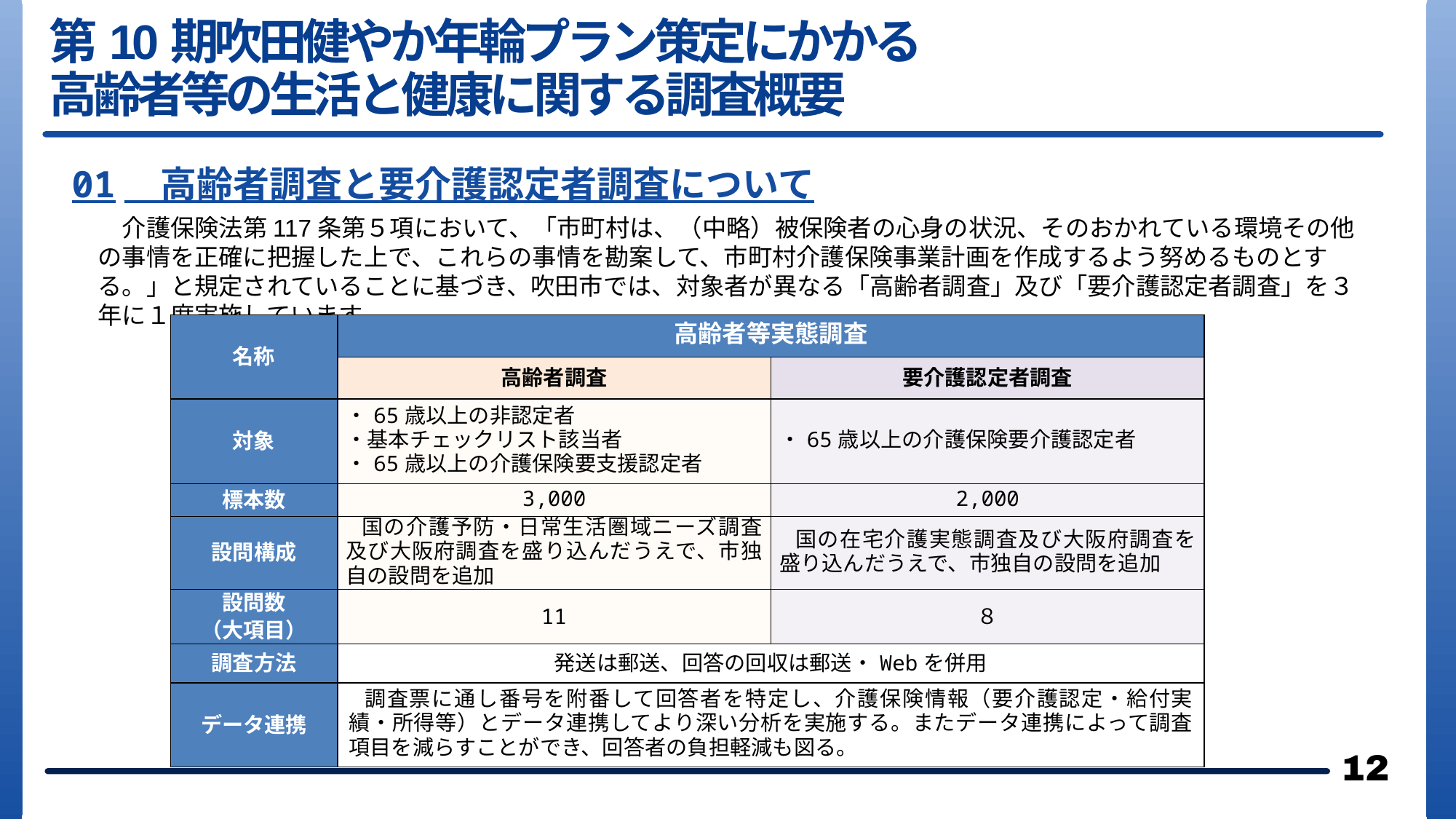

第10期吹田健やか年輪プラン策定にかかる
高齢者等の生活と健康に関する調査概要

01　高齢者調査と要介護認定者調査について

　介護保険法第117条第５項において、「市町村は、（中略）被保険者の心身の状況、そのおかれている環境その他の事情を正確に把握した上で、これらの事情を勘案して、市町村介護保険事業計画を作成するよう努めるものとする。」と規定されていることに基づき、吹田市では、対象者が異なる「高齢者調査」及び「要介護認定者調査」を３年に１度実施しています。
| 名称 | 高齢者等実態調査 |  |
| --- | --- | --- |
|  | 高齢者調査 | 要介護認定者調査 |
| 対象 | ・65歳以上の非認定者 ・基本チェックリスト該当者 ・65歳以上の介護保険要支援認定者 | ・65歳以上の介護保険要介護認定者 |
| 標本数 | 3,000 | 2,000 |
| 設問構成 | 国の介護予防・日常生活圏域ニーズ調査及び大阪府調査を盛り込んだうえで、市独自の設問を追加 | 国の在宅介護実態調査及び大阪府調査を盛り込んだうえで、市独自の設問を追加 |
| 設問数 （大項目） | 11 | ８ |
| 調査方法 | 発送は郵送、回答の回収は郵送・Webを併用 |  |
| データ連携 | 調査票に通し番号を附番して回答者を特定し、介護保険情報（要介護認定・給付実績・所得等）とデータ連携してより深い分析を実施する。またデータ連携によって調査項目を減らすことができ、回答者の負担軽減も図る。 |  |

12